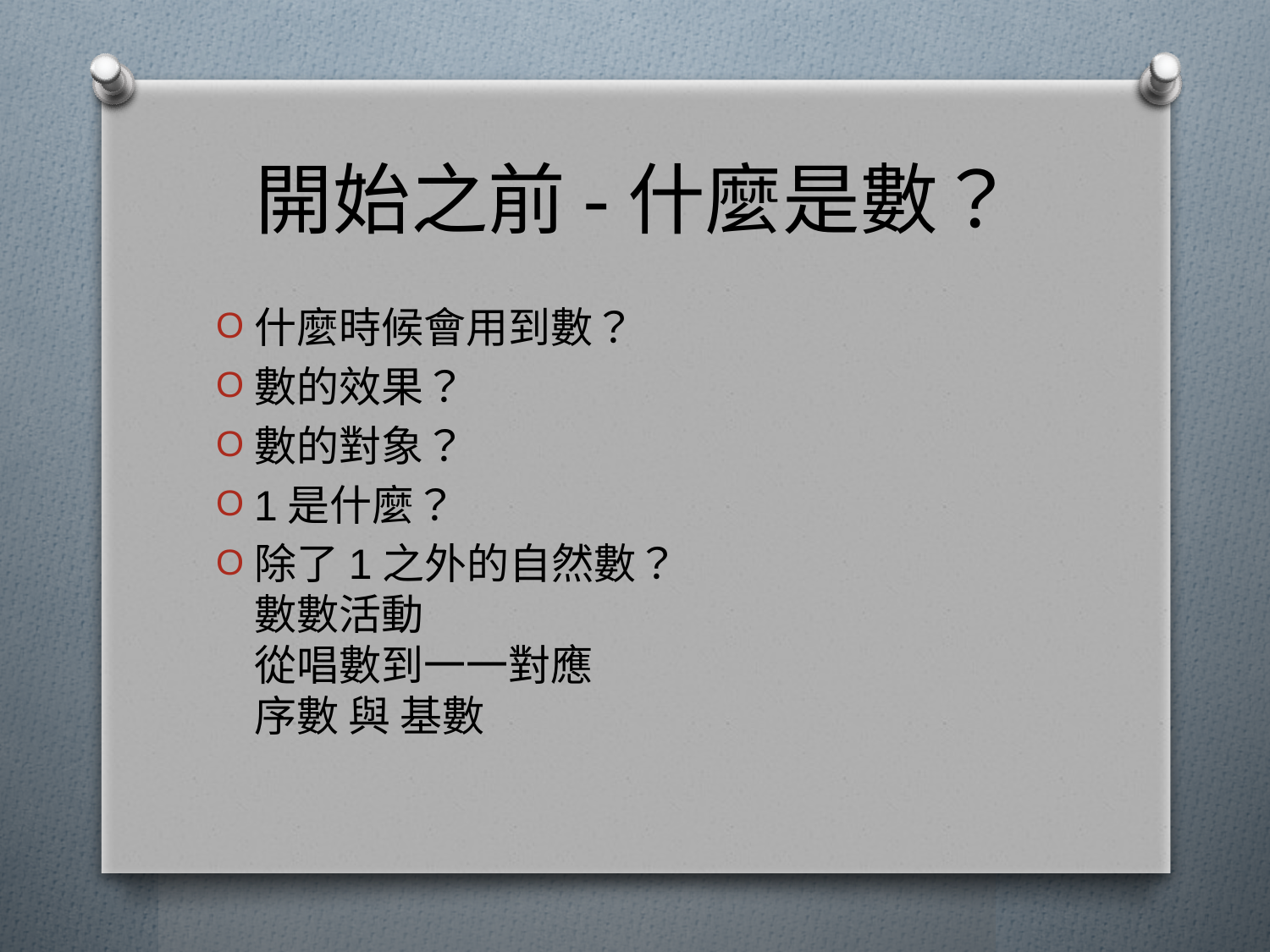

# 開始之前-什麼是數？
什麼時候會用到數？
數的效果？
數的對象？
1是什麼？
除了1之外的自然數？
數數活動
從唱數到一一對應
序數 與 基數